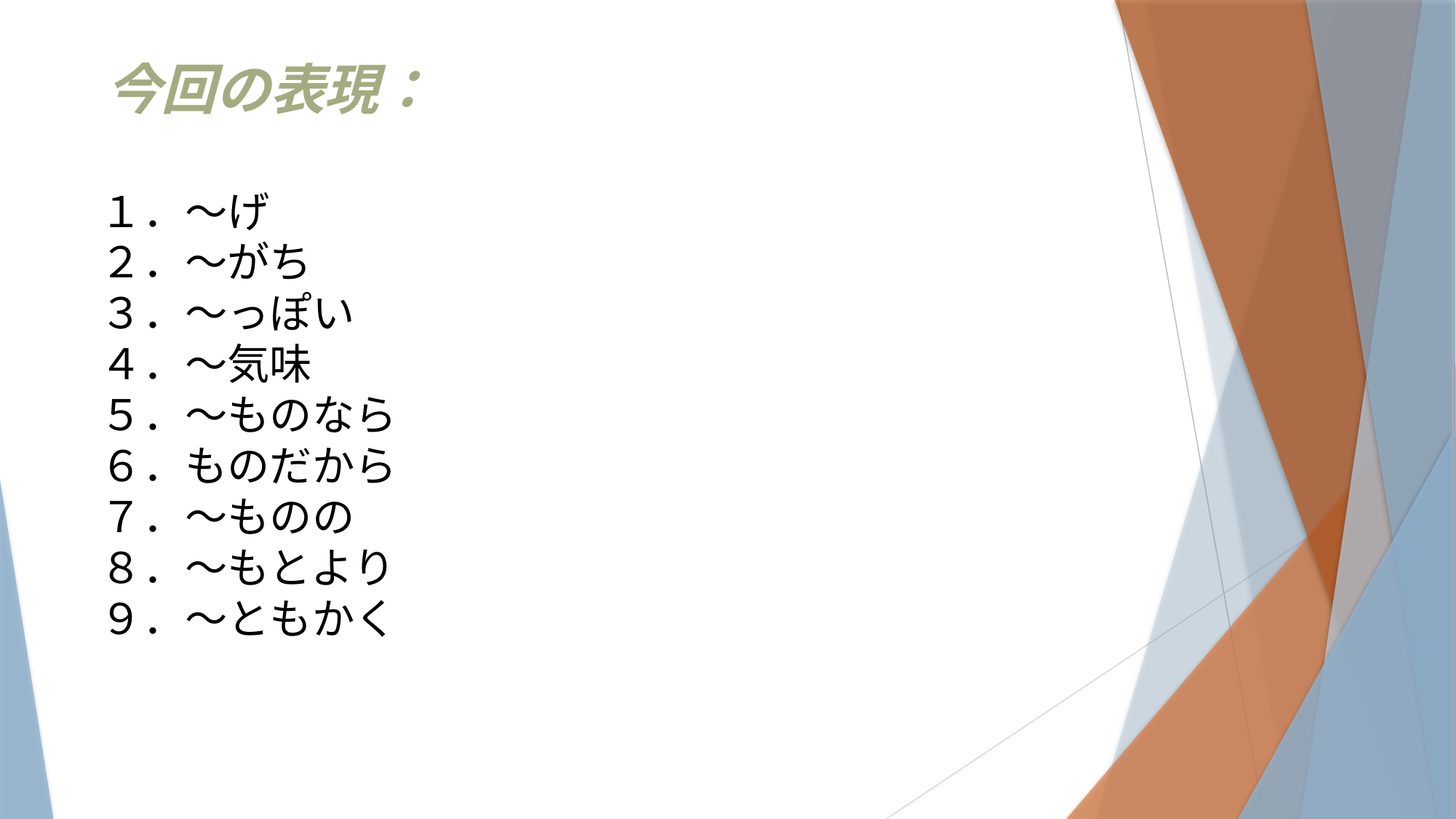

今回の表現：
１．～げ
２．～がち
３．～っぽい
４．～気味
５．～ものなら
６．ものだから
７．～ものの
８．～もとより
９．～ともかく